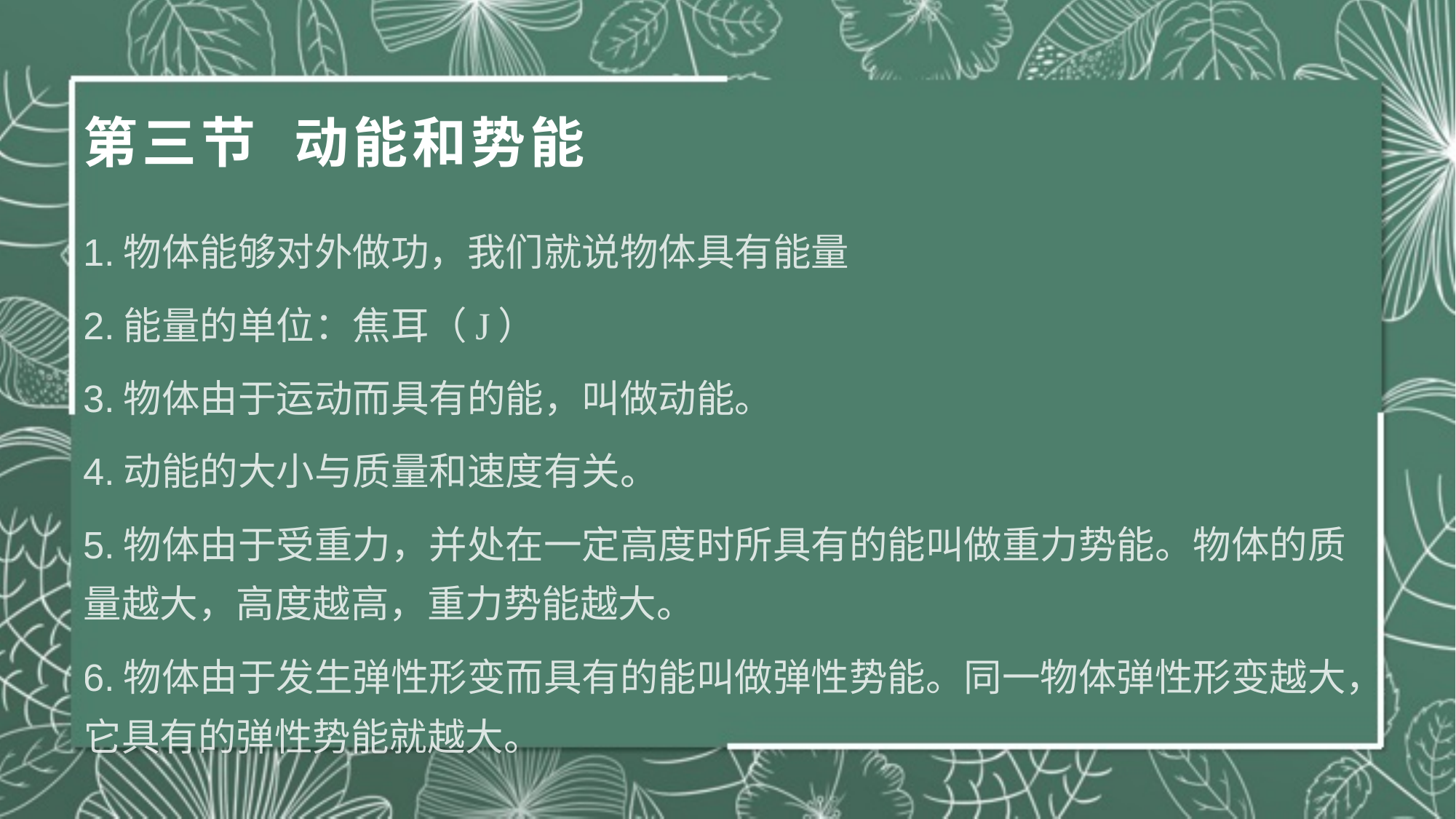

# 第三节  动能和势能
1.物体能够对外做功，我们就说物体具有能量
2.能量的单位：焦耳（J）
3.物体由于运动而具有的能，叫做动能。
4.动能的大小与质量和速度有关。
5.物体由于受重力，并处在一定高度时所具有的能叫做重力势能。物体的质量越大，高度越高，重力势能越大。
6.物体由于发生弹性形变而具有的能叫做弹性势能。同一物体弹性形变越大，它具有的弹性势能就越大。